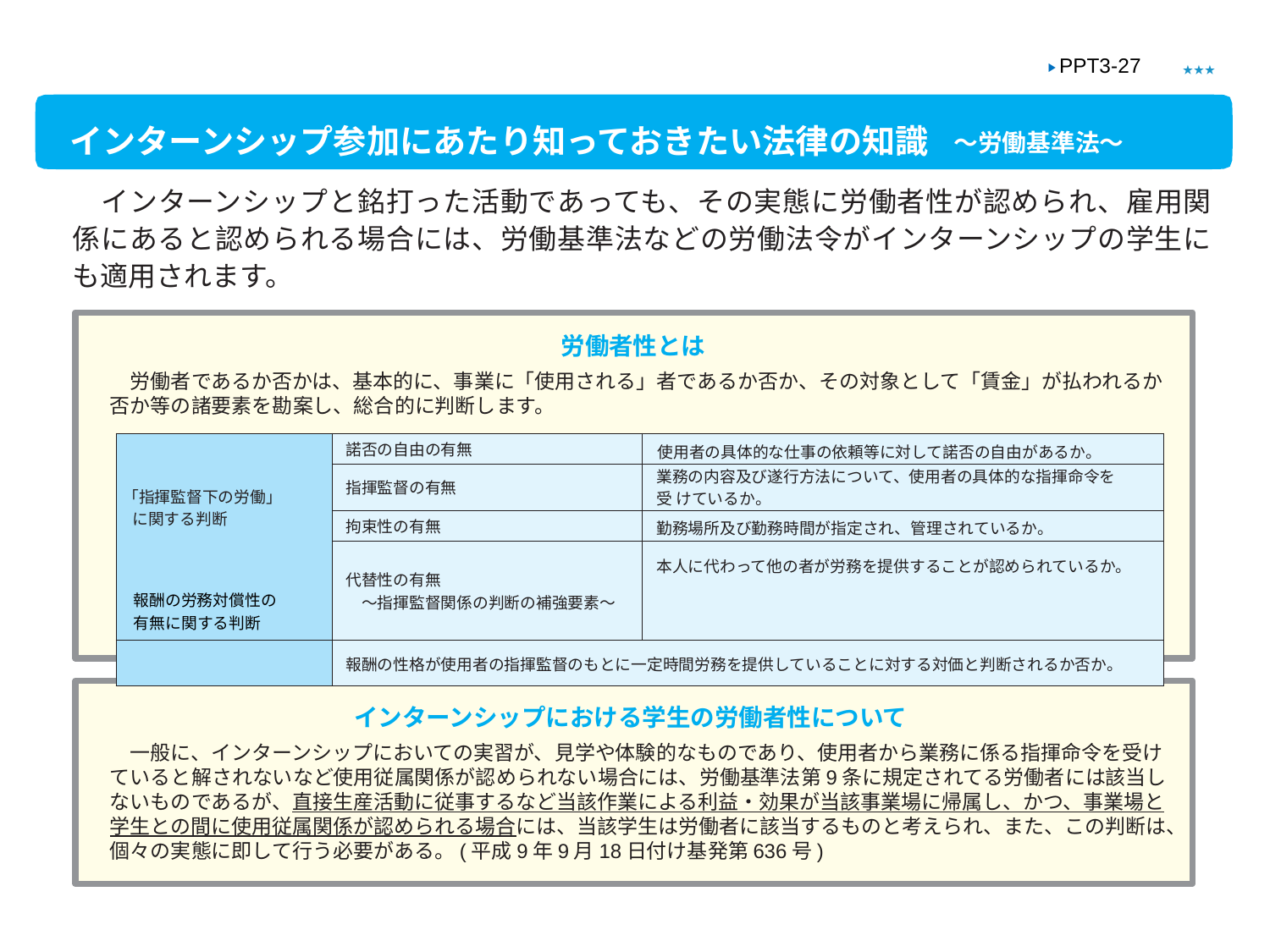

★★★
▶ PPT3-27

インターンシップ参加にあたり知っておきたい法律の知識　～労働基準法～
　インターンシップと銘打った活動であっても、その実態に労働者性が認められ、雇用関係にあると認められる場合には、労働基準法などの労働法令がインターンシップの学生にも適用されます。

労働者性とは
　労働者であるか否かは、基本的に、事業に「使用される」者であるか否か、その対象として「賃金」が払われるか否か等の諸要素を勘案し、総合的に判断します。
| 「指揮監督下の労働」に関する判断 | 諾否の自由の有無 | 使用者の具体的な仕事の依頼等に対して諾否の自由があるか。 |
| --- | --- | --- |
|  | 指揮監督の有無 | 業務の内容及び遂行方法について、使用者の具体的な指揮命令を受 けているか。 |
|  | 拘束性の有無 | 勤務場所及び勤務時間が指定され、管理されているか。 |
|  | 代替性の有無 　～指揮監督関係の判断の補強要素～ | 本人に代わって他の者が労務を提供することが認められているか。 |
|  | 報酬の性格が使用者の指揮監督のもとに一定時間労務を提供していることに対する対価と判断されるか否か。 |  |
報酬の労務対償性の
有無に関する判断
インターンシップにおける学生の労働者性について
　一般に、インターンシップにおいての実習が、見学や体験的なものであり、使用者から業務に係る指揮命令を受けていると解されないなど使用従属関係が認められない場合には、労働基準法第9条に規定されてる労働者には該当しないものであるが、直接生産活動に従事するなど当該作業による利益・効果が当該事業場に帰属し、かつ、事業場と学生との間に使用従属関係が認められる場合には、当該学生は労働者に該当するものと考えられ、また、この判断は、個々の実態に即して行う必要がある。(平成9年9月18日付け基発第636号)